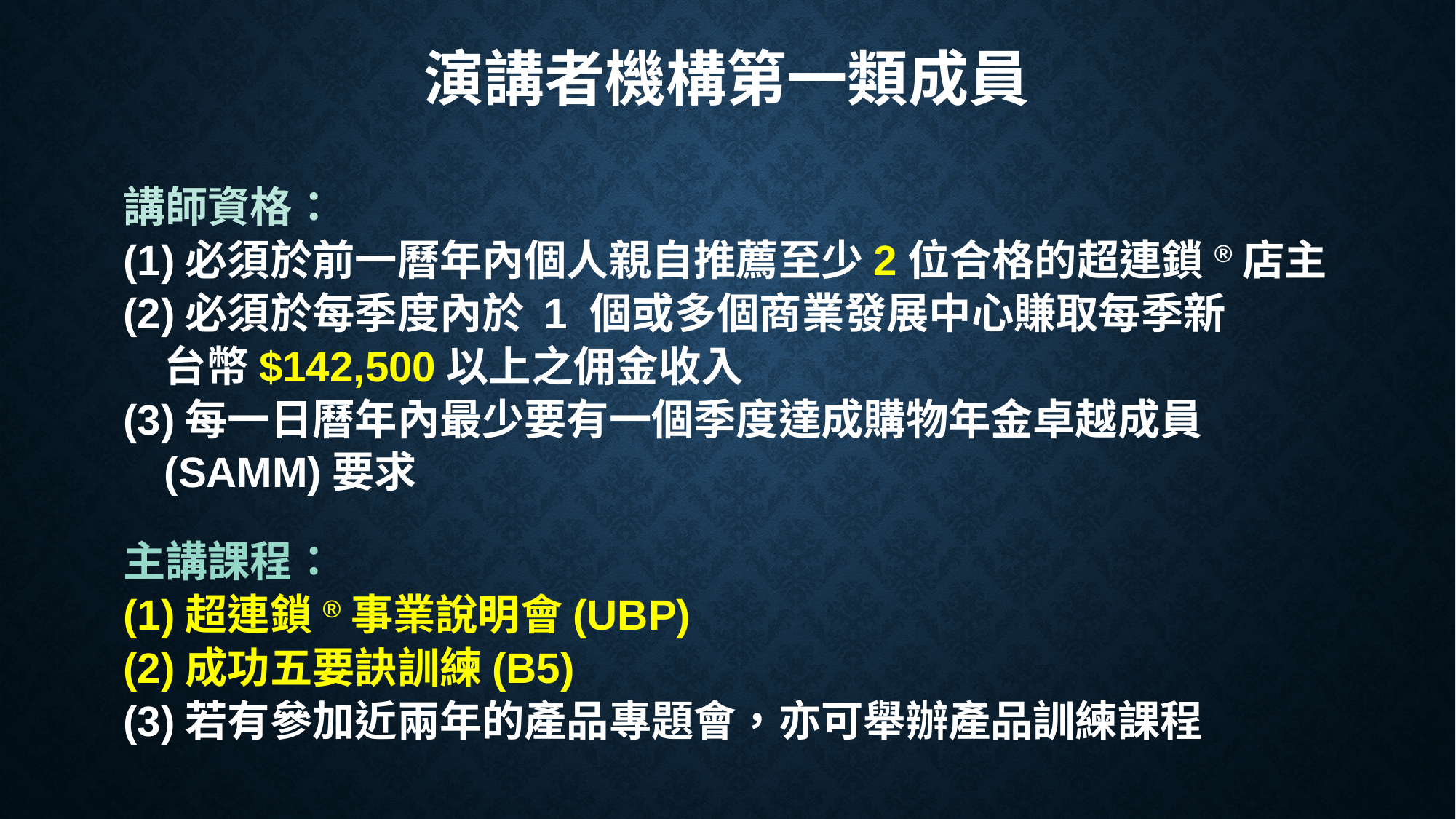

# 演講者機構第一類成員
講師資格：
(1)必須於前一曆年內個人親自推薦至少2位合格的超連鎖®店主
(2)必須於每季度內於 1 個或多個商業發展中心賺取每季新
	台幣$142,500以上之佣金收入
(3)每一日曆年內最少要有一個季度達成購物年金卓越成員(SAMM)要求
主講課程：
(1)超連鎖®事業說明會(UBP)
(2)成功五要訣訓練(B5)
(3)若有參加近兩年的產品專題會，亦可舉辦產品訓練課程